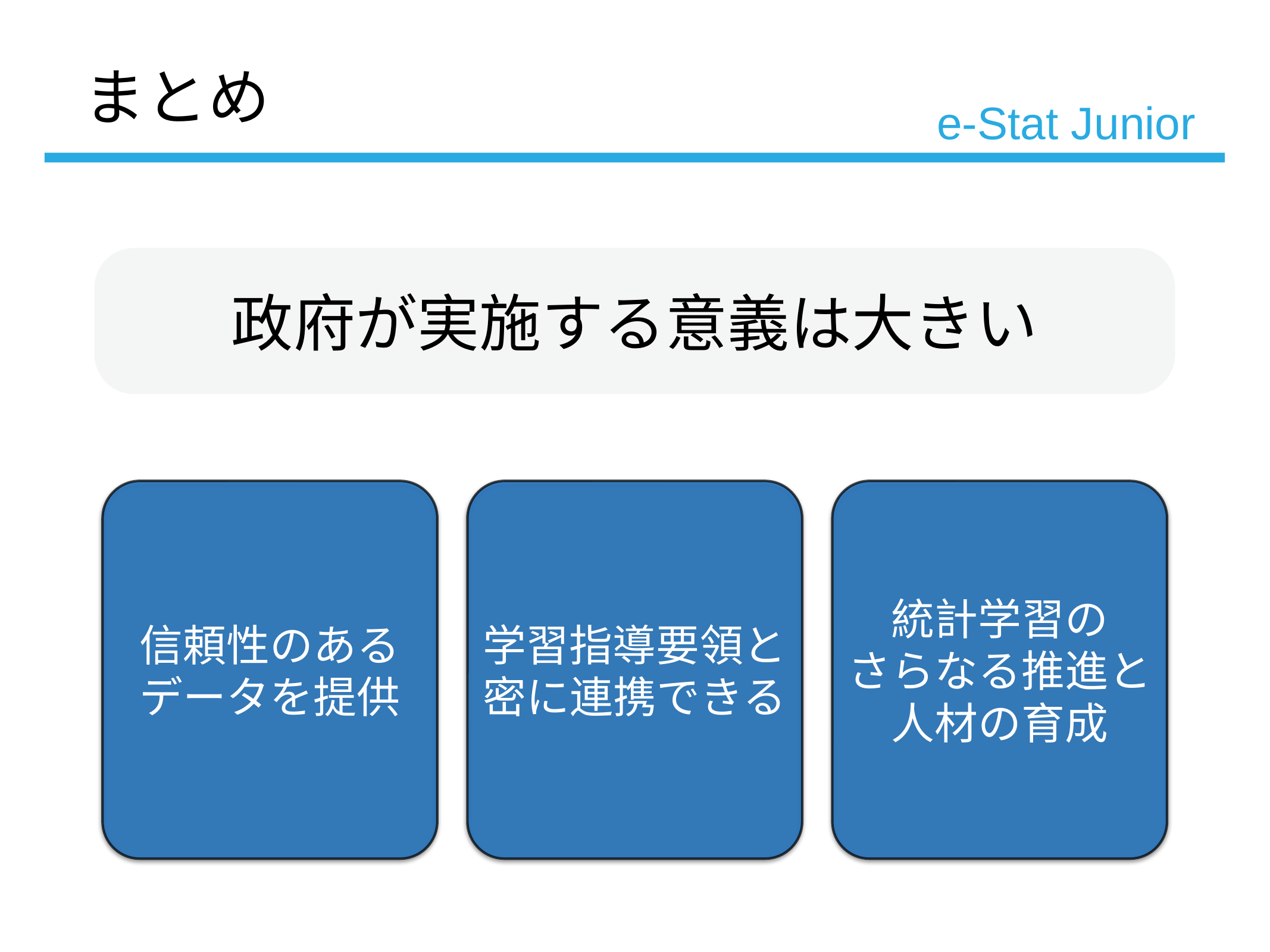

まとめ
# e-Stat Junior

政府が実施する意義は大きい

統計学習の
さらなる推進と
人材の育成
信頼性のある
データを提供
学習指導要領と
密に連携できる